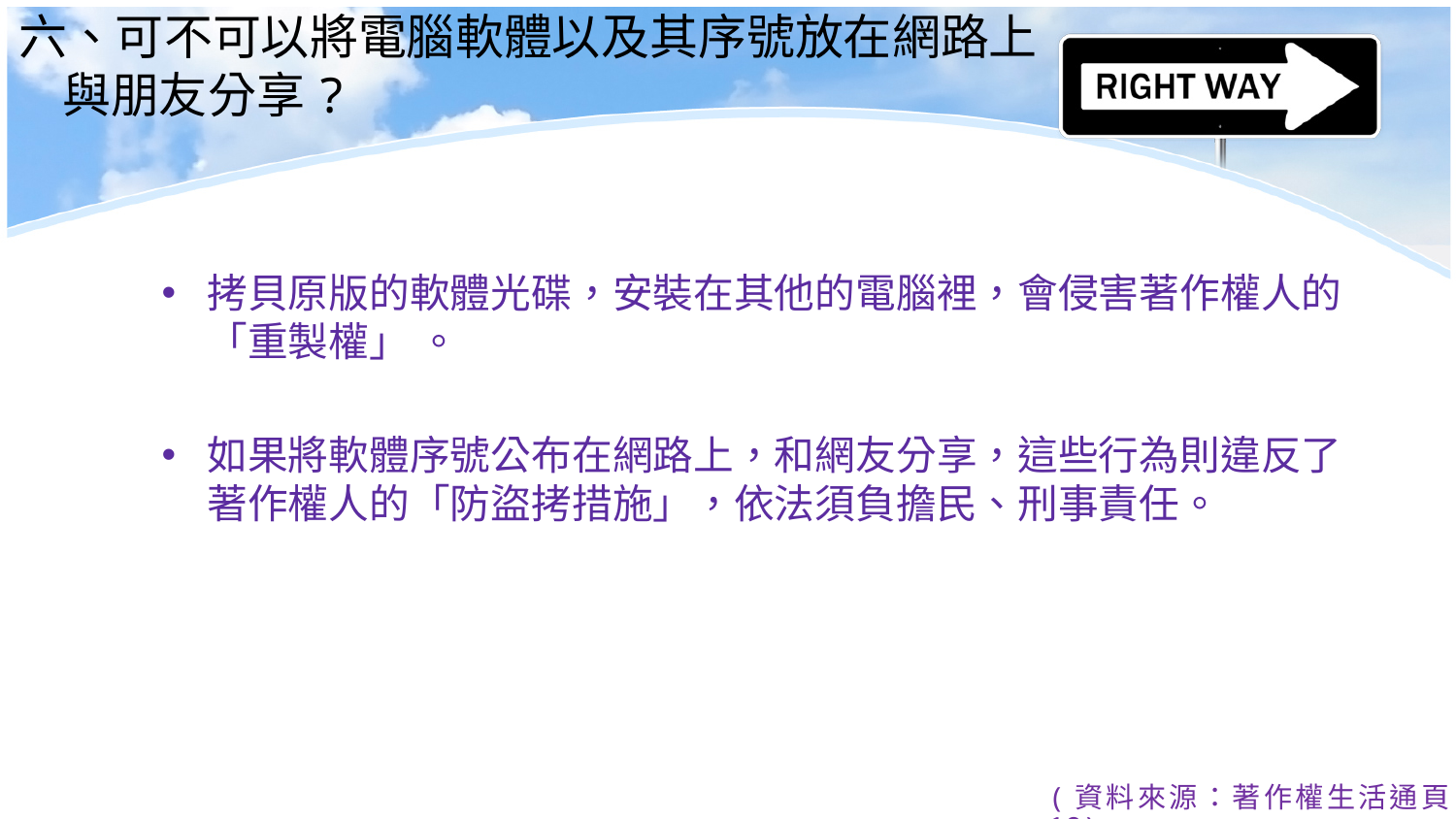

# 六、可不可以將電腦軟體以及其序號放在網路上 與朋友分享?
拷貝原版的軟體光碟，安裝在其他的電腦裡，會侵害著作權人的「重製權」 。

如果將軟體序號公布在網路上，和網友分享，這些行為則違反了著作權人的「防盜拷措施」，依法須負擔民、刑事責任。

(資料來源：著作權生活通頁18)